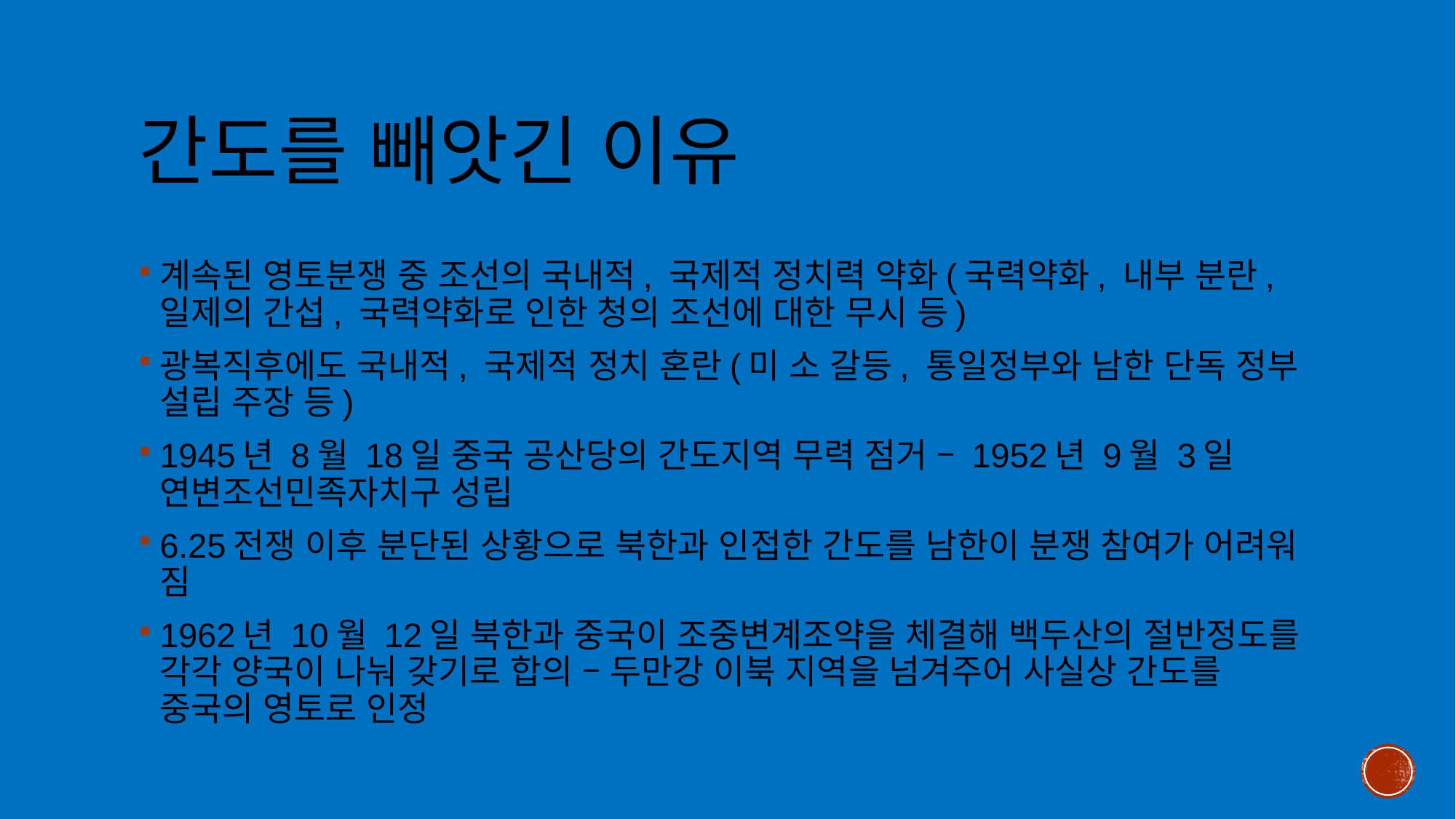

# 간도를 빼앗긴 이유
계속된 영토분쟁 중 조선의 국내적, 국제적 정치력 약화(국력약화, 내부 분란, 일제의 간섭, 국력약화로 인한 청의 조선에 대한 무시 등)
광복직후에도 국내적, 국제적 정치 혼란(미 소 갈등, 통일정부와 남한 단독 정부 설립 주장 등)
1945년 8월 18일 중국 공산당의 간도지역 무력 점거 – 1952년 9월 3일 연변조선민족자치구 성립
6.25전쟁 이후 분단된 상황으로 북한과 인접한 간도를 남한이 분쟁 참여가 어려워 짐
1962년 10월 12일 북한과 중국이 조중변계조약을 체결해 백두산의 절반정도를 각각 양국이 나눠 갖기로 합의 – 두만강 이북 지역을 넘겨주어 사실상 간도를 중국의 영토로 인정